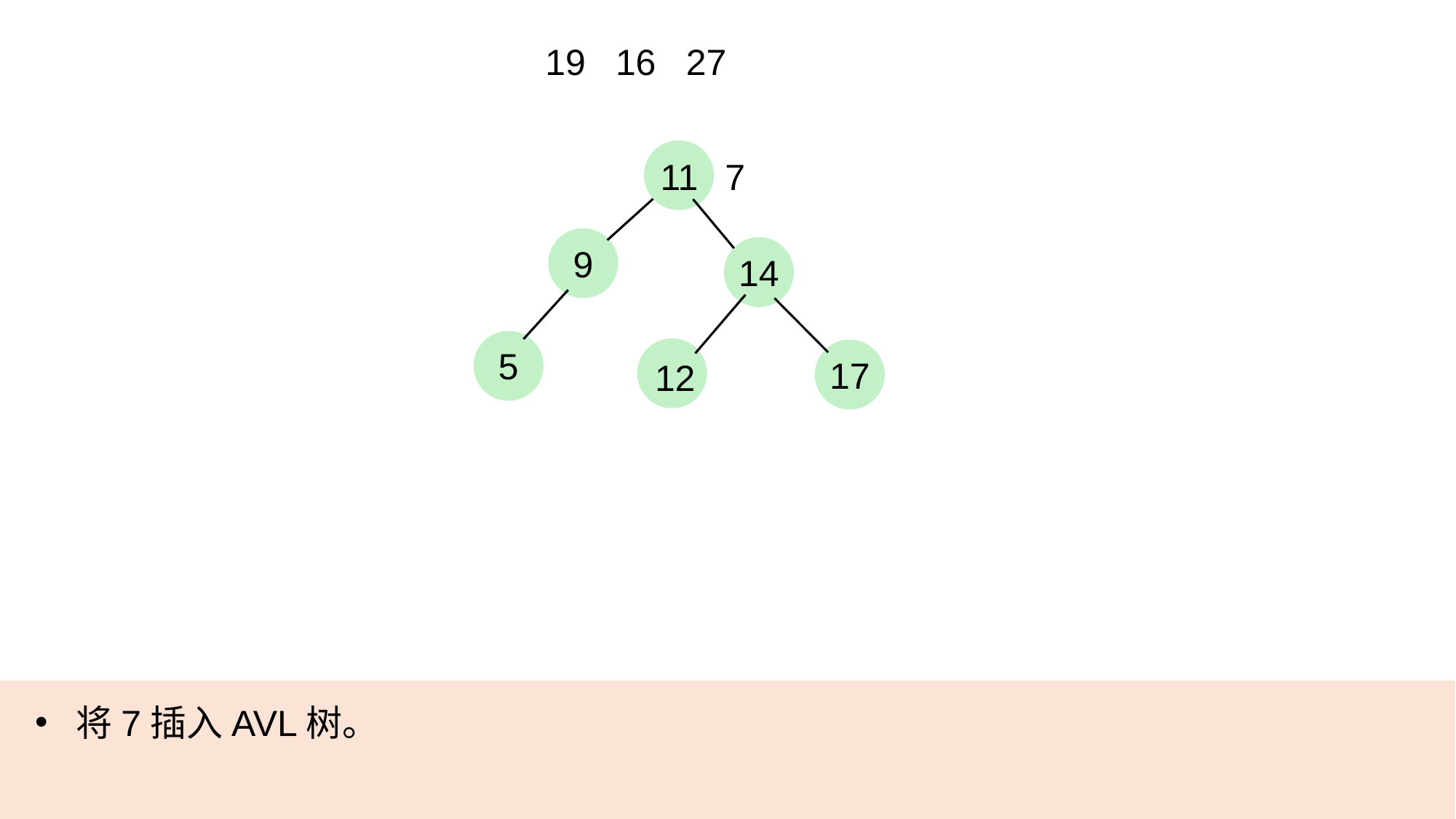

19
16
27

11
7

9

14

5

17
12

将7插入AVL树。